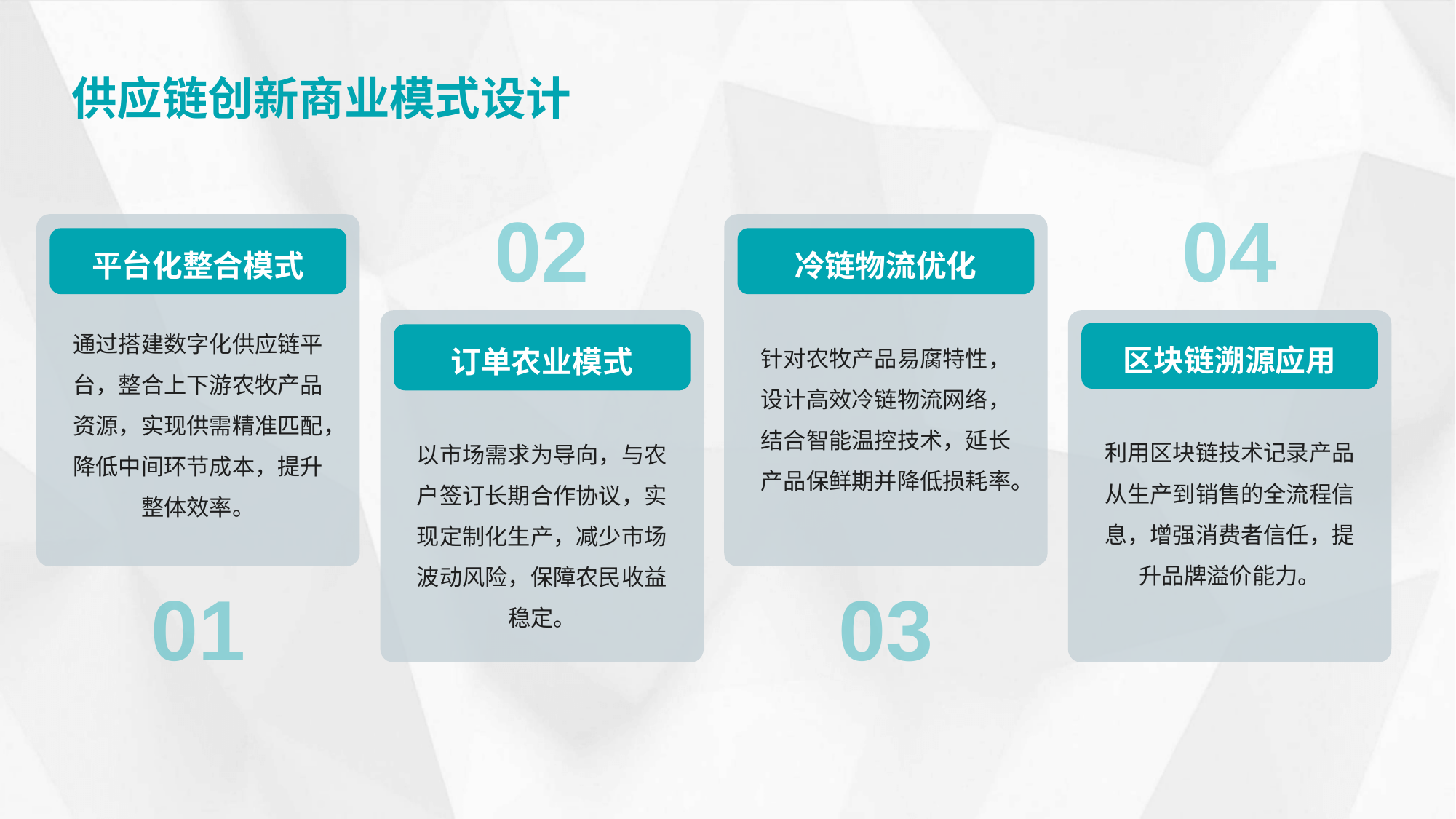

供应链创新商业模式设计
02
04

平台化整合模式
冷链物流优化

通过搭建数字化供应链平台，整合上下游农牧产品资源，实现供需精准匹配，降低中间环节成本，提升整体效率。

针对农牧产品易腐特性，设计高效冷链物流网络，结合智能温控技术，延长产品保鲜期并降低损耗率。
区块链溯源应用
订单农业模式
利用区块链技术记录产品从生产到销售的全流程信息，增强消费者信任，提升品牌溢价能力。
以市场需求为导向，与农户签订长期合作协议，实现定制化生产，减少市场波动风险，保障农民收益稳定。
01
03